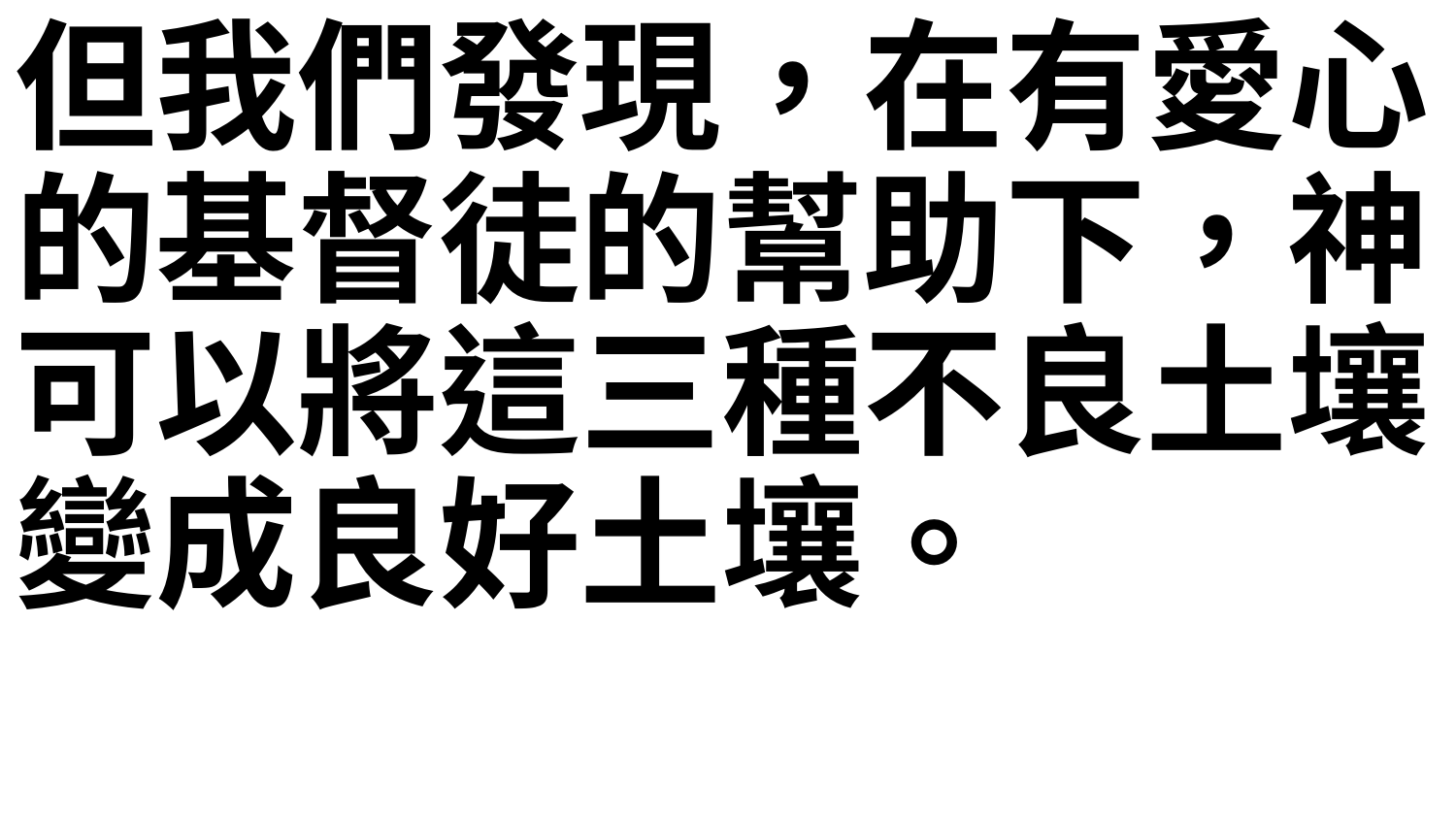

但我們發現，在有愛心的基督徒的幫助下，神可以將這三種不良土壤變成良好土壤。